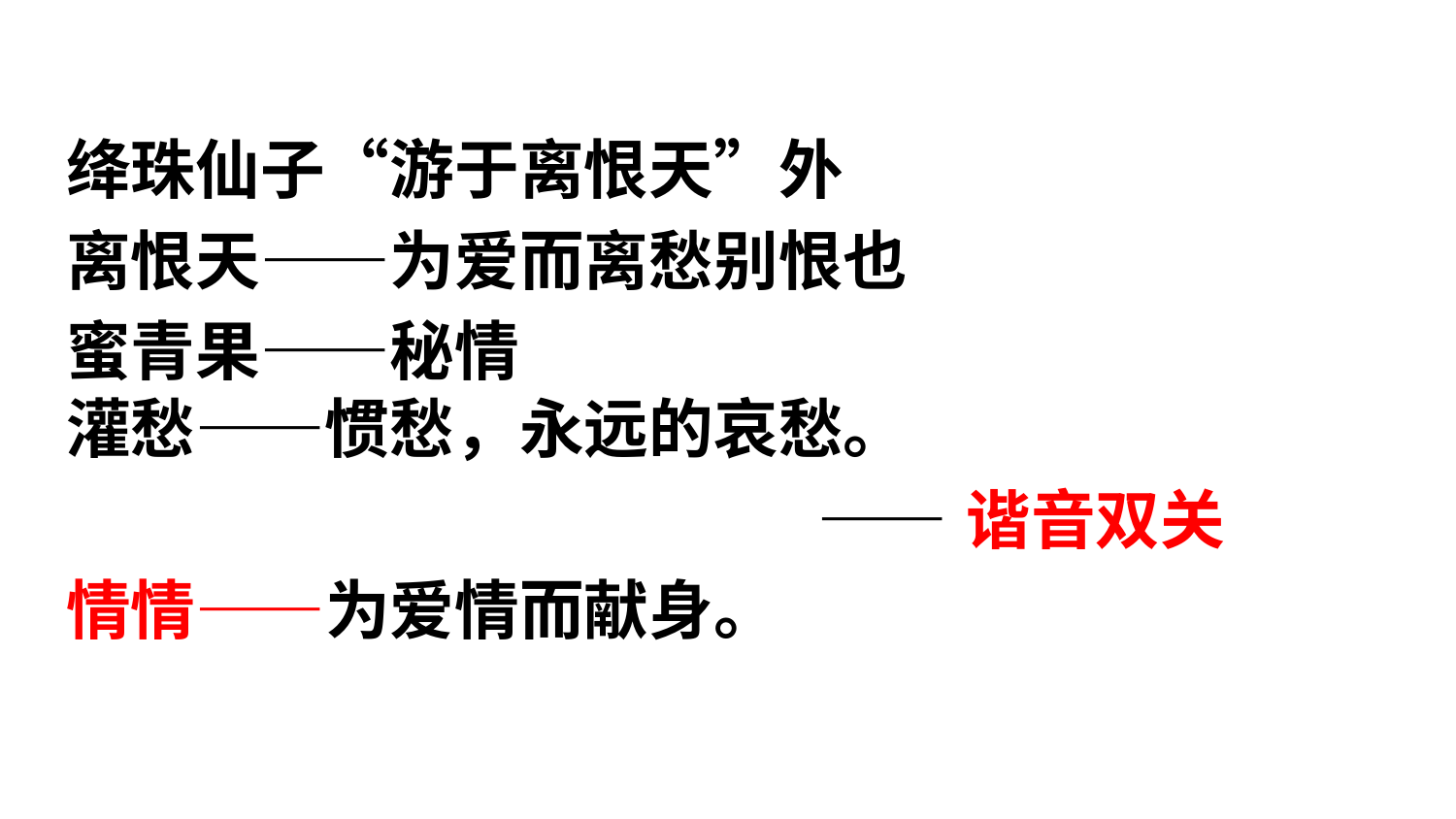

绛珠仙子“游于离恨天”外
离恨天——为爱而离愁别恨也
蜜青果——秘情
灌愁——惯愁，永远的哀愁。
                                                   ——谐音双关
情情——为爱情而献身。